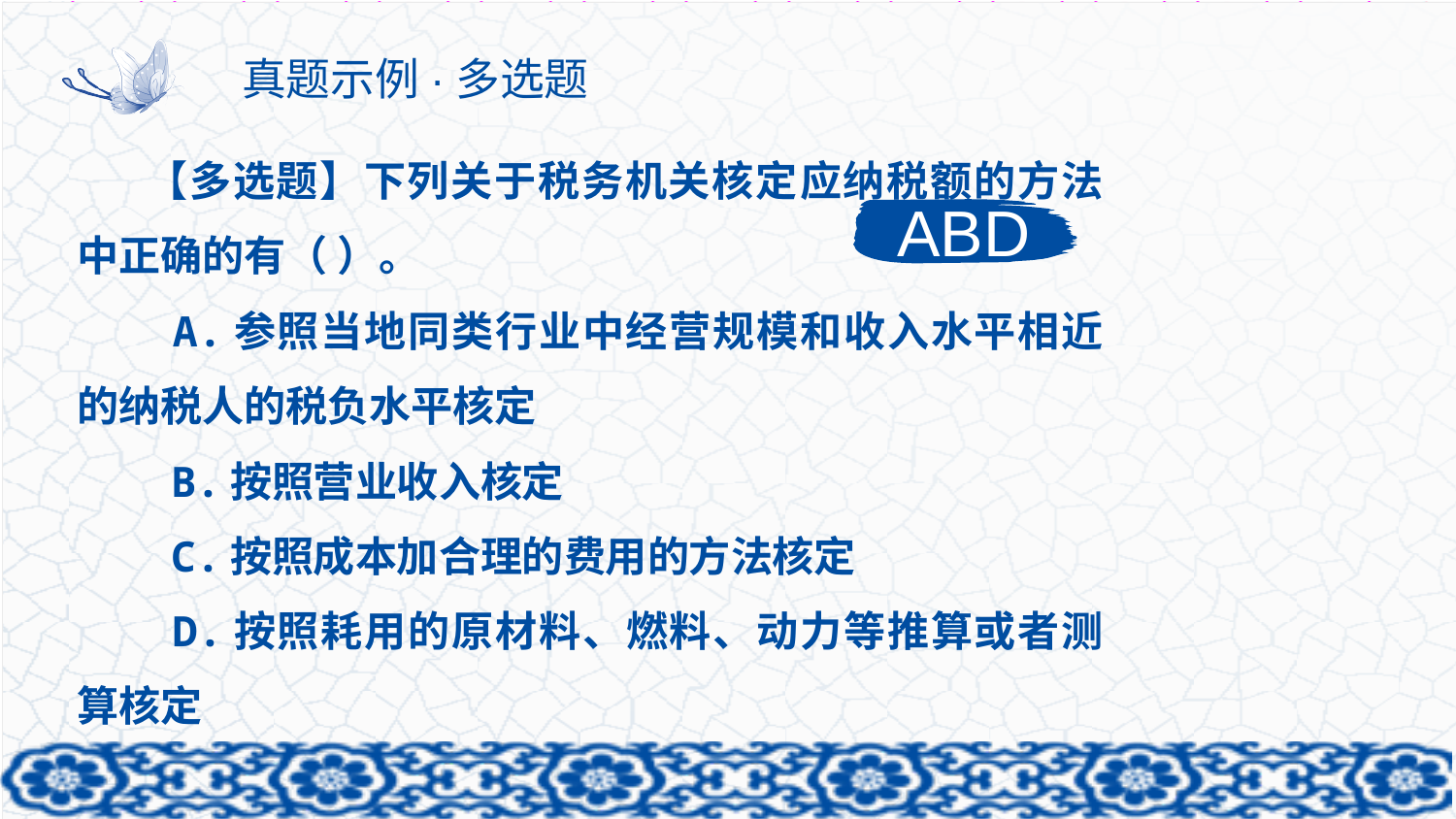

# 真题示例·多选题
ABD

【多选题】下列关于税务机关核定应纳税额的方法中正确的有（ ）。
 A.参照当地同类行业中经营规模和收入水平相近的纳税人的税负水平核定
 B.按照营业收入核定
 C.按照成本加合理的费用的方法核定
 D.按照耗用的原材料、燃料、动力等推算或者测算核定